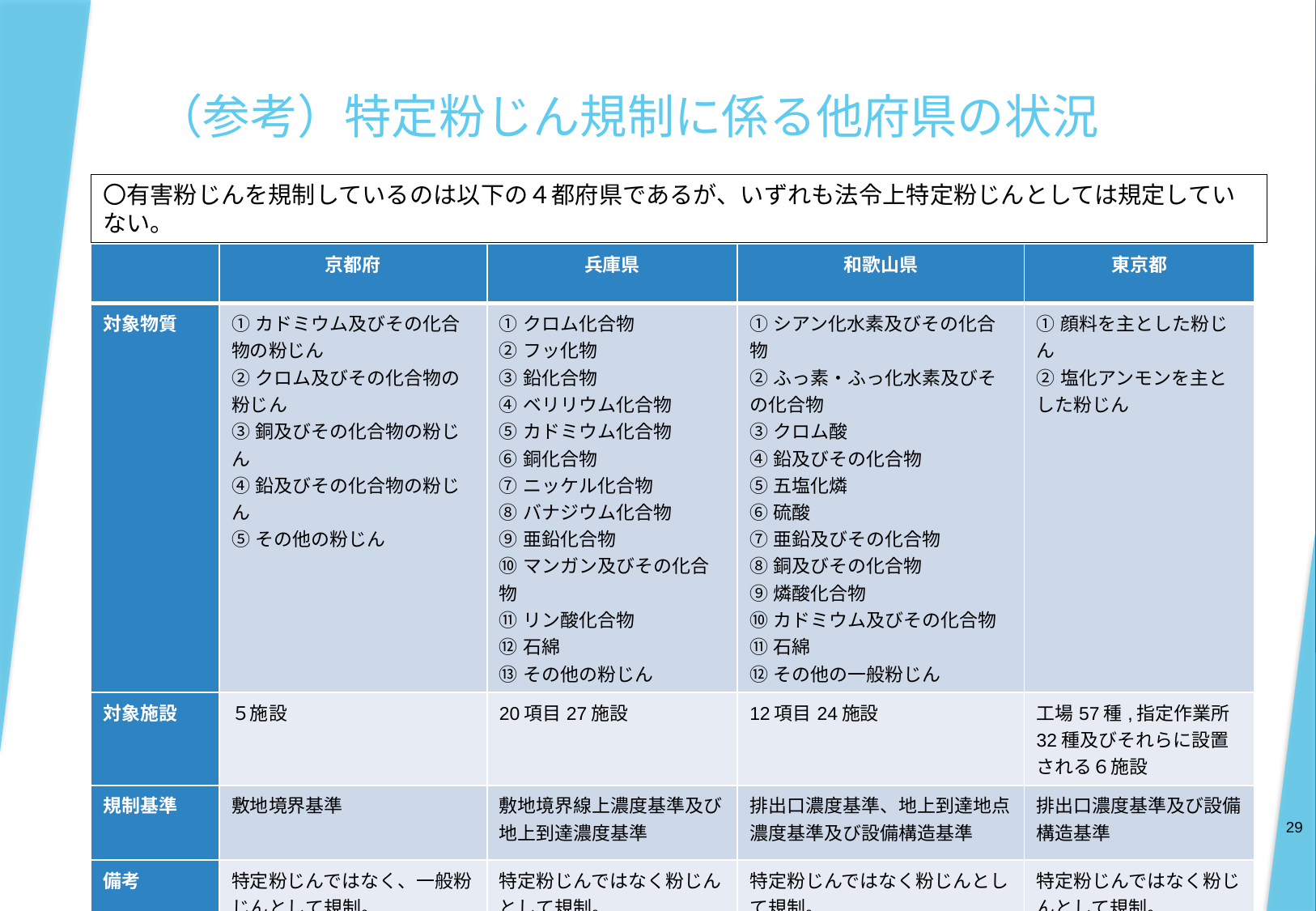

# （参考）特定粉じん規制に係る他府県の状況
〇有害粉じんを規制しているのは以下の４都府県であるが、いずれも法令上特定粉じんとしては規定していない。
|  | 京都府 | 兵庫県 | 和歌山県 | 東京都 |
| --- | --- | --- | --- | --- |
| 対象物質 | ①カドミウム及びその化合物の粉じん ②クロム及びその化合物の粉じん ③銅及びその化合物の粉じん ④鉛及びその化合物の粉じん ⑤その他の粉じん | ①クロム化合物 ②フッ化物 ③鉛化合物 ④ベリリウム化合物 ⑤カドミウム化合物 ⑥銅化合物 ⑦ニッケル化合物 ⑧バナジウム化合物 ⑨亜鉛化合物 ⑩マンガン及びその化合物 ⑪リン酸化合物 ⑫石綿 ⑬その他の粉じん | ①シアン化水素及びその化合物 ②ふっ素・ふっ化水素及びその化合物 ③クロム酸 ④鉛及びその化合物 ⑤五塩化燐 ⑥硫酸 ⑦亜鉛及びその化合物 ⑧銅及びその化合物 ⑨燐酸化合物 ⑩カドミウム及びその化合物 ⑪石綿 ⑫その他の一般粉じん | ①顔料を主とした粉じん ②塩化アンモンを主とした粉じん |
| 対象施設 | ５施設 | 20項目27施設 | 12項目24施設 | 工場57種,指定作業所32種及びそれらに設置される６施設 |
| 規制基準 | 敷地境界基準 | 敷地境界線上濃度基準及び地上到達濃度基準 | 排出口濃度基準、地上到達地点濃度基準及び設備構造基準 | 排出口濃度基準及び設備構造基準 |
| 備考 | 特定粉じんではなく、一般粉じんとして規制。 | 特定粉じんではなく粉じんとして規制。 一部許可制。 | 特定粉じんではなく粉じんとして規制。 | 特定粉じんではなく粉じんとして規制。 工場は許可制、指定作業場は届出制。 |

29
29